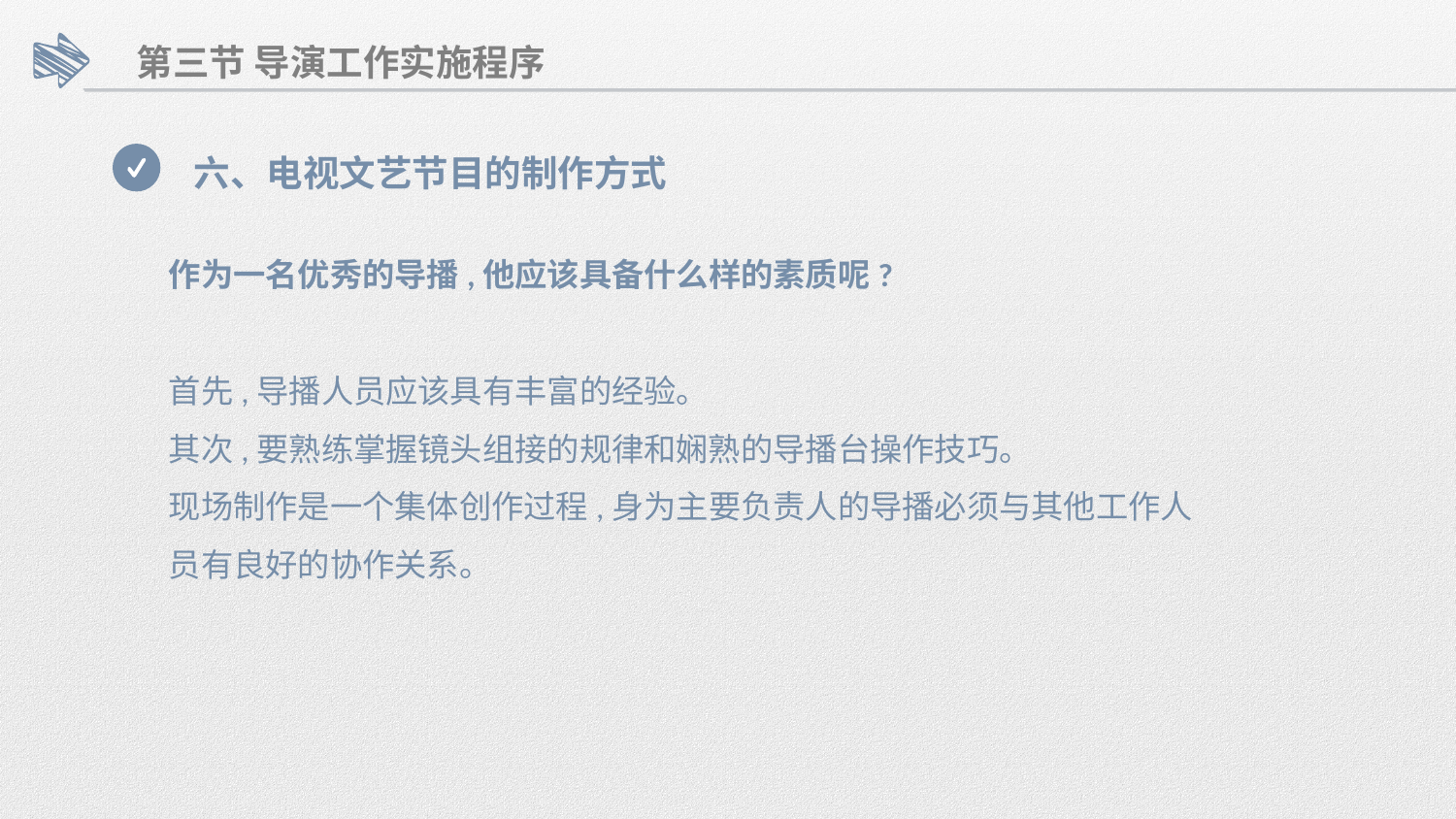

第三节 导演工作实施程序
六、电视文艺节目的制作方式

作为一名优秀的导播,他应该具备什么样的素质呢?

首先,导播人员应该具有丰富的经验。
其次,要熟练掌握镜头组接的规律和娴熟的导播台操作技巧。
现场制作是一个集体创作过程,身为主要负责人的导播必须与其他工作人
员有良好的协作关系。